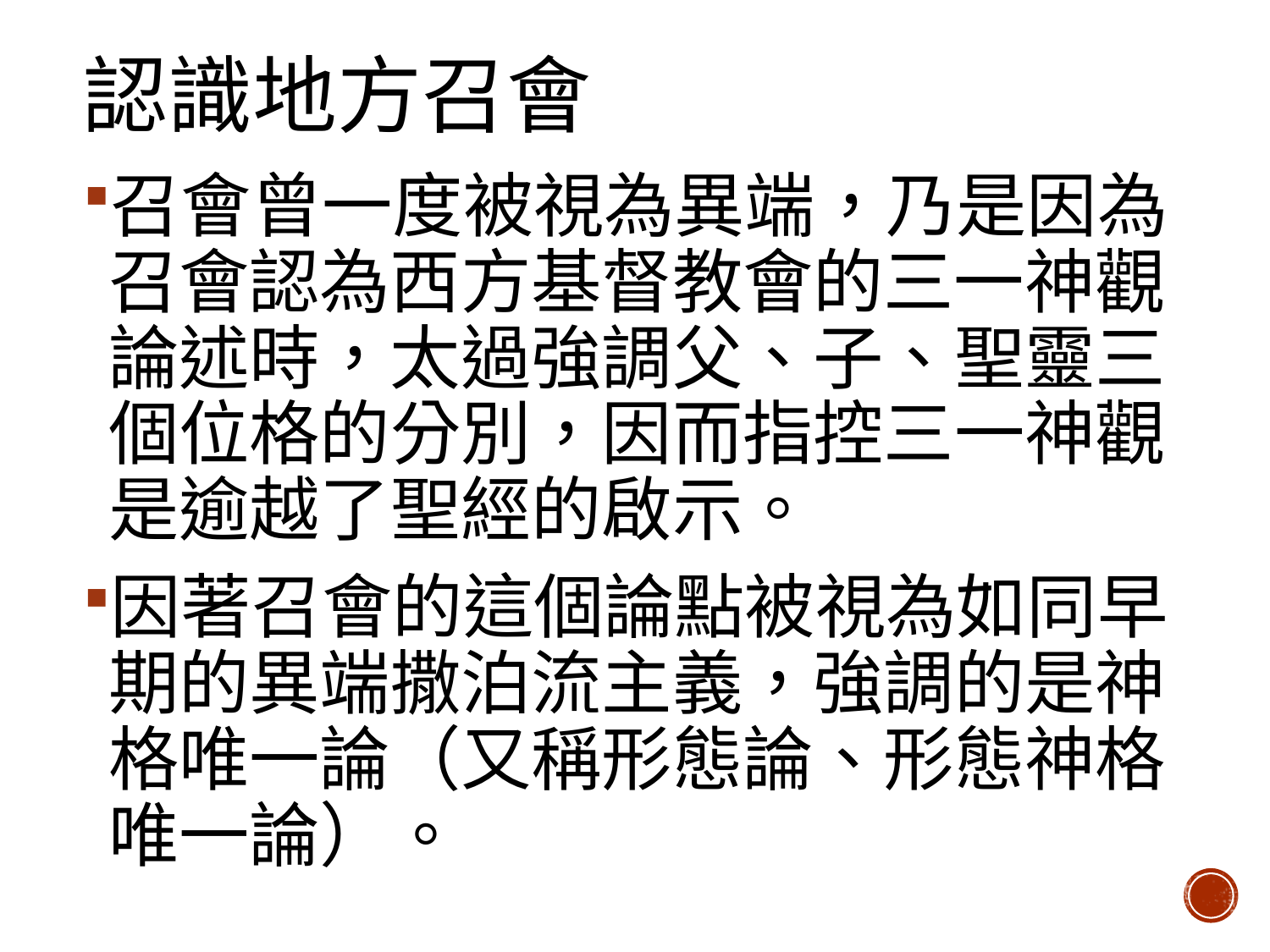

# 認識地方召會
召會曾一度被視為異端，乃是因為召會認為西方基督教會的三一神觀論述時，太過強調父、子、聖靈三個位格的分別，因而指控三一神觀是逾越了聖經的啟示。
因著召會的這個論點被視為如同早期的異端撒泊流主義，強調的是神格唯一論（又稱形態論、形態神格唯一論）。